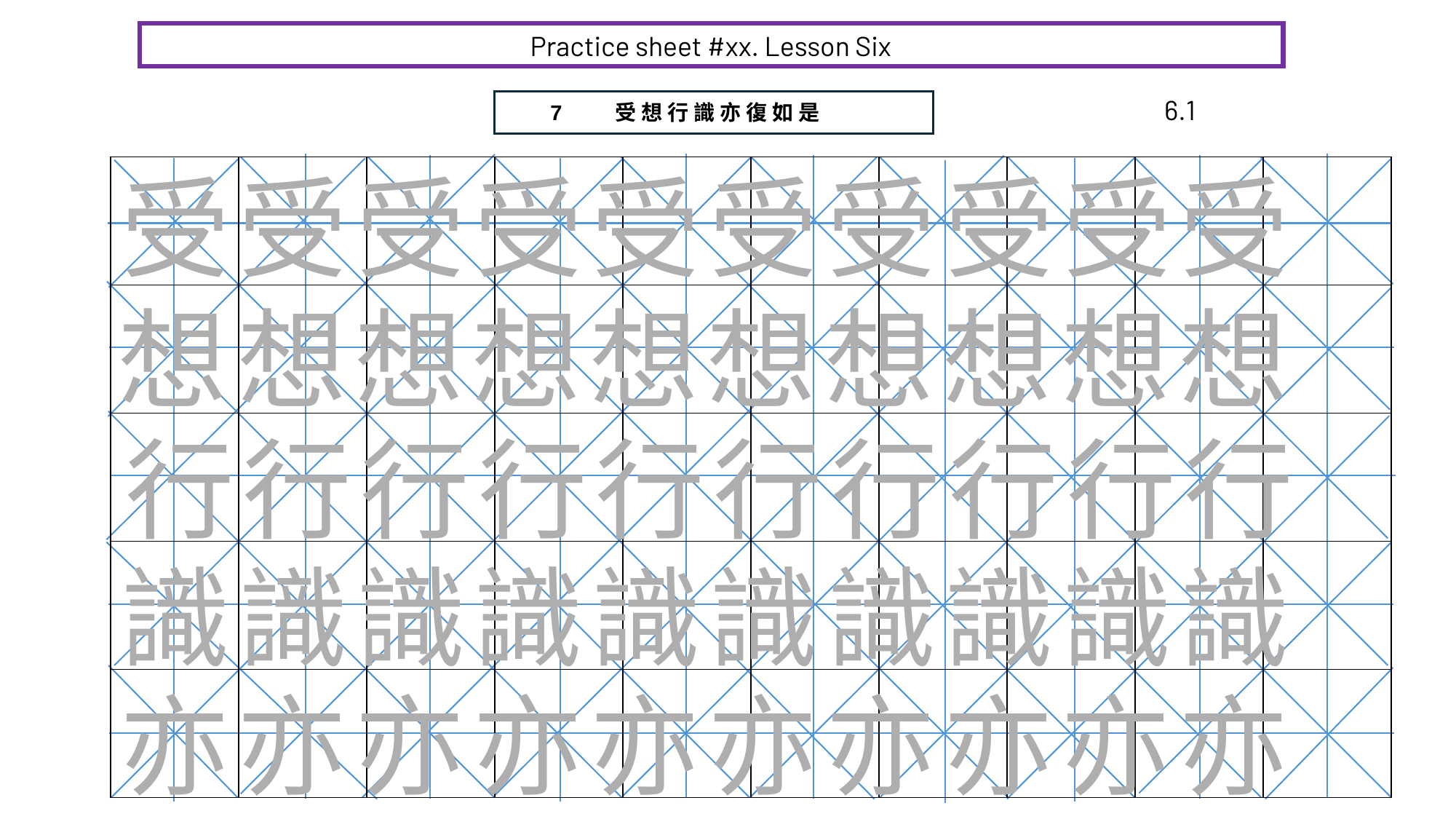

Practice sheet #xx. Lesson Six

6.1

		7        受 想 行 識 亦 復 如 是
受 受 受 受 受 受 受 受 受 受

|  |  |  |  |  |  |  |  |  |  |
| --- | --- | --- | --- | --- | --- | --- | --- | --- | --- |
|  |  |  |  |  |  |  |  |  |  |
|  |  |  |  |  |  |  |  |  |  |
|  |  |  |  |  |  |  |  |  |  |
|  |  |  |  |  |  |  |  |  |  |

想 想 想 想 想 想 想 想 想 想
行 行 行 行 行 行 行 行 行 行
識 識 識 識 識 識 識 識 識 識
亦 亦 亦 亦 亦 亦 亦 亦 亦 亦